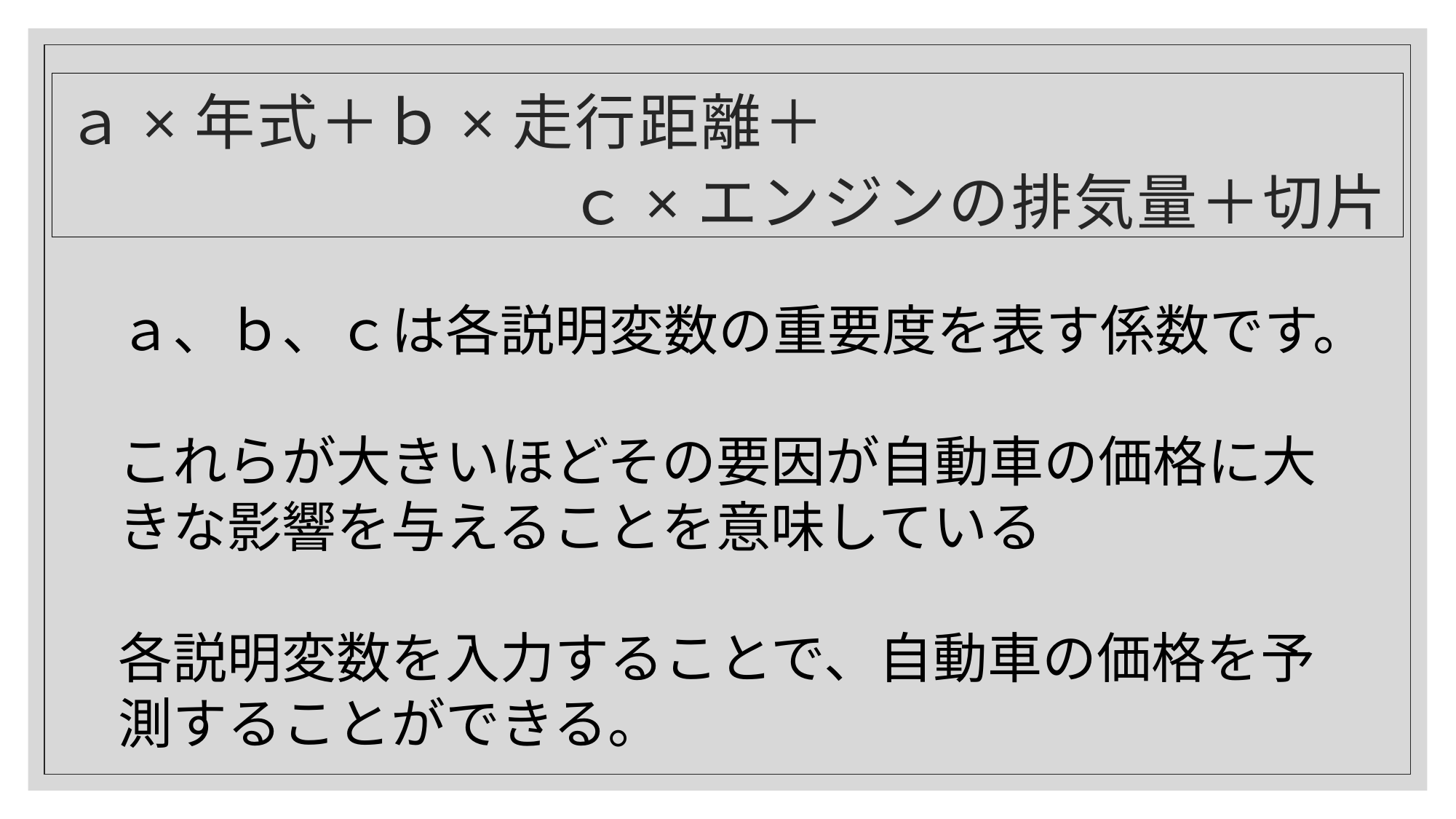

# ａ×年式＋ｂ×走行距離＋ 　　　　　　　　ｃ×エンジンの排気量＋切片
ａ、ｂ、ｃは各説明変数の重要度を表す係数です。

これらが大きいほどその要因が自動車の価格に大きな影響を与えることを意味している

各説明変数を入力することで、自動車の価格を予測することができる。